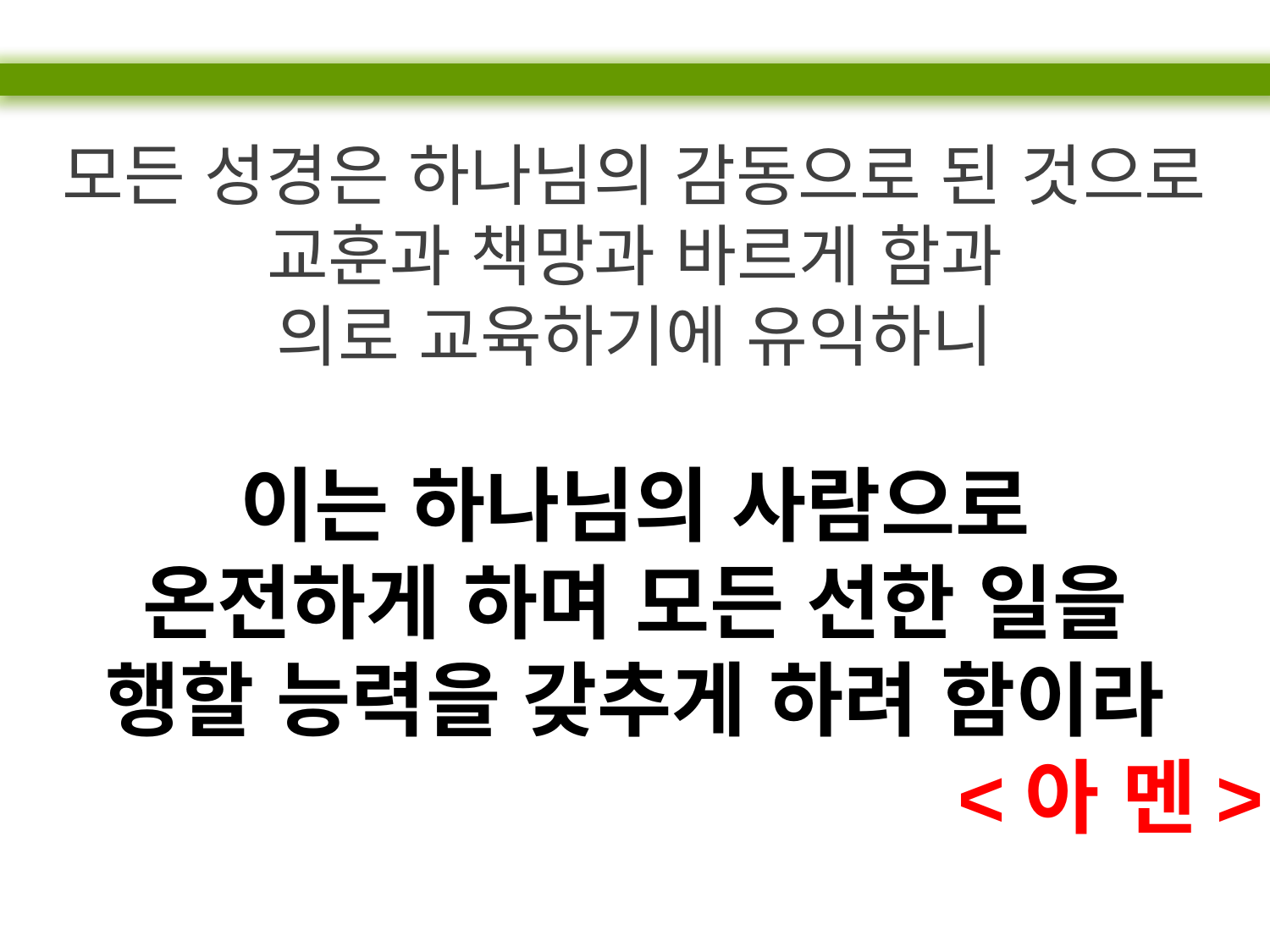

모든 성경은 하나님의 감동으로 된 것으로 교훈과 책망과 바르게 함과
의로 교육하기에 유익하니
이는 하나님의 사람으로
온전하게 하며 모든 선한 일을
행할 능력을 갖추게 하려 함이라
<아 멘>